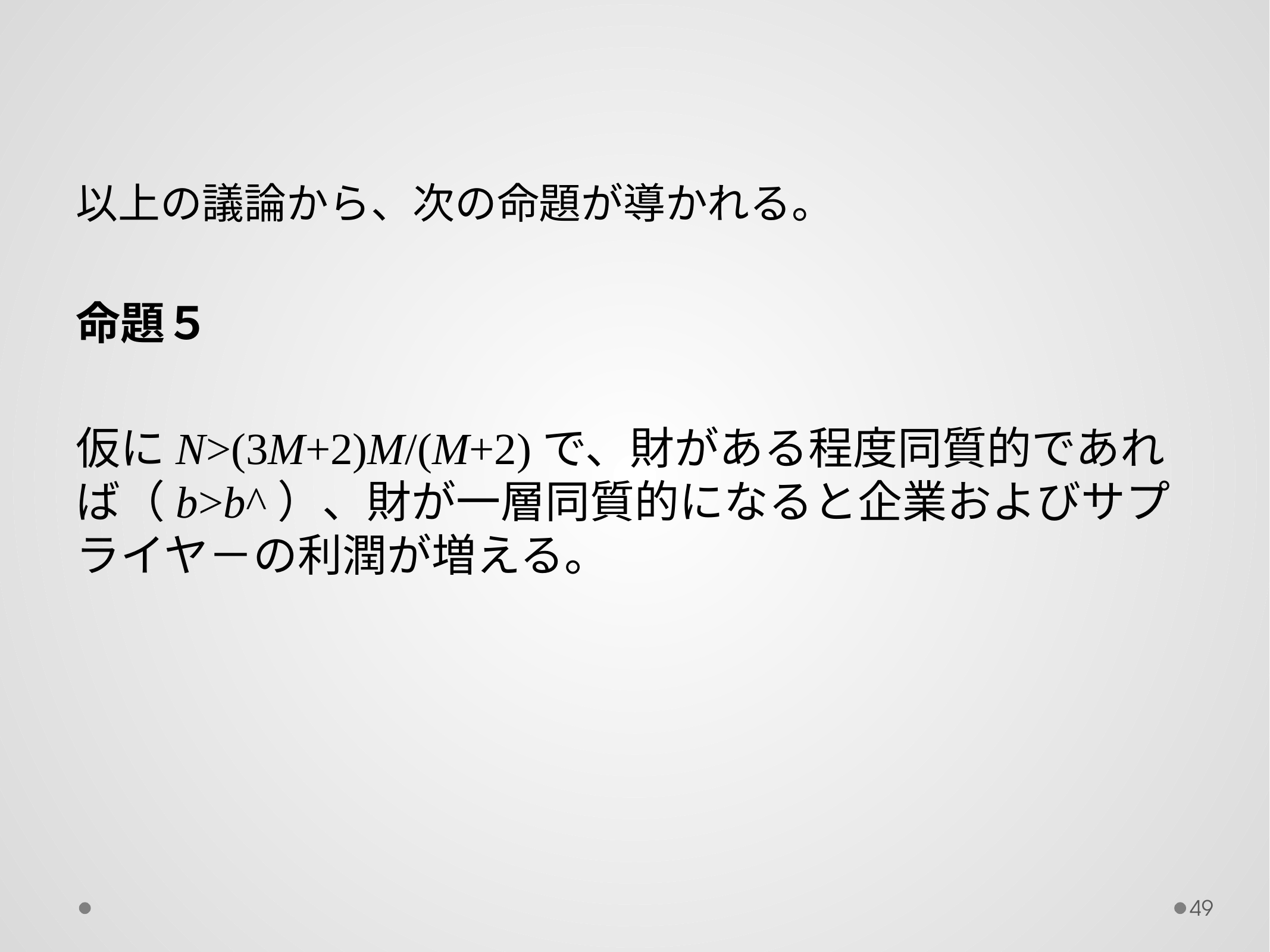

以上の議論から、次の命題が導かれる。

命題５

仮にN>(3M+2)M/(M+2)で、財がある程度同質的であれば（b>b^）、財が一層同質的になると企業およびサプライヤ－の利潤が増える。

49